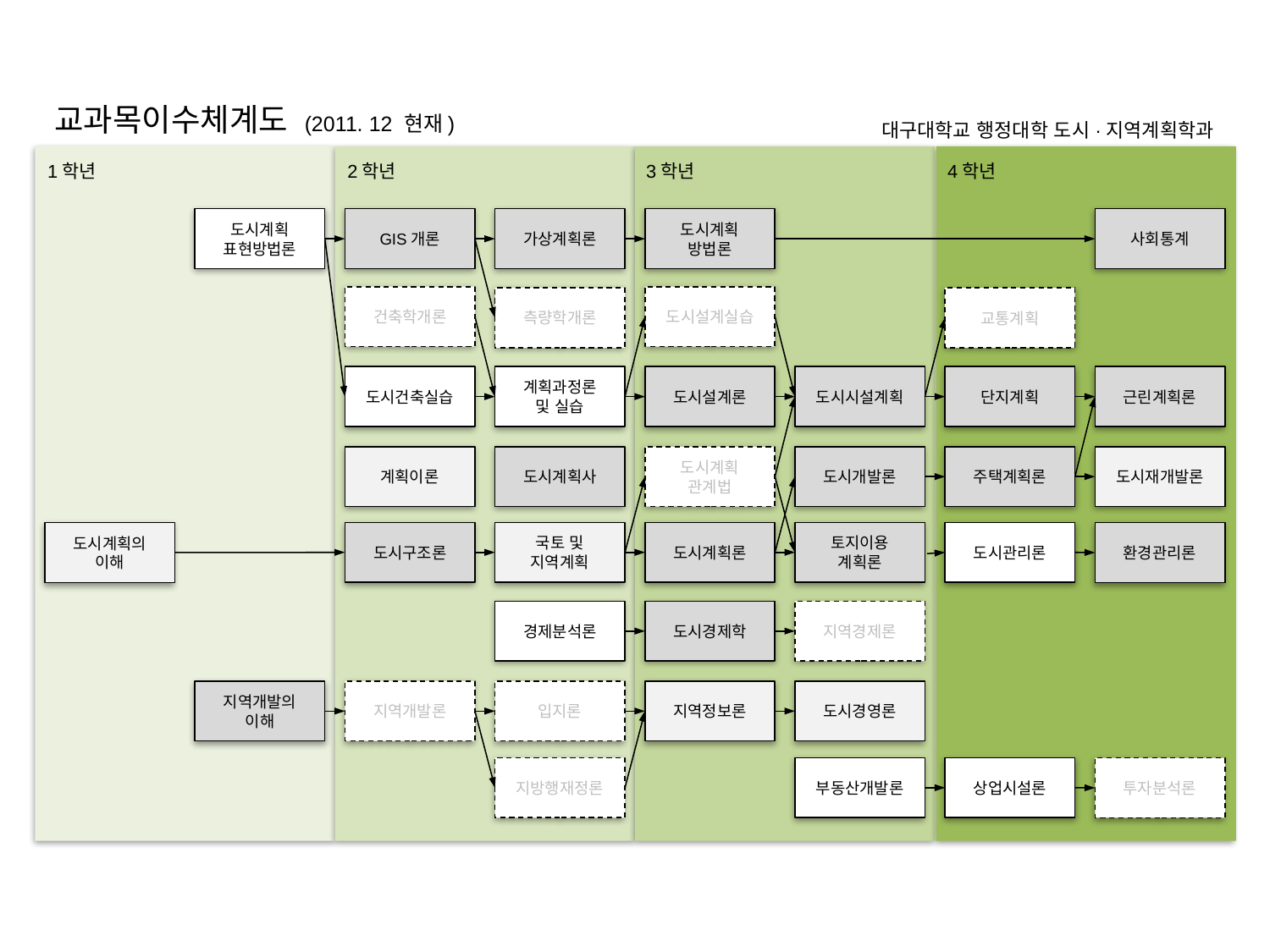

교과목이수체계도 (2011. 12 현재)
대구대학교 행정대학 도시·지역계획학과

1학년
2학년
3학년
4학년
도시계획
표현방법론
GIS개론
가상계획론
도시계획
방법론
사회통계
건축학개론
도시설계실습
측량학개론
교통계획
도시건축실습
계획과정론
및 실습
도시설계론
도시시설계획
단지계획
근린계획론
계획이론
도시계획사
도시계획
관계법
도시개발론
주택계획론
도시재개발론
도시계획의
이해
도시구조론
국토 및
지역계획
도시계획론
토지이용
계획론
도시관리론
환경관리론
경제분석론
도시경제학
지역경제론
지역개발의
이해
지역개발론
입지론
지역정보론
도시경영론
지방행재정론
부동산개발론
상업시설론
투자분석론